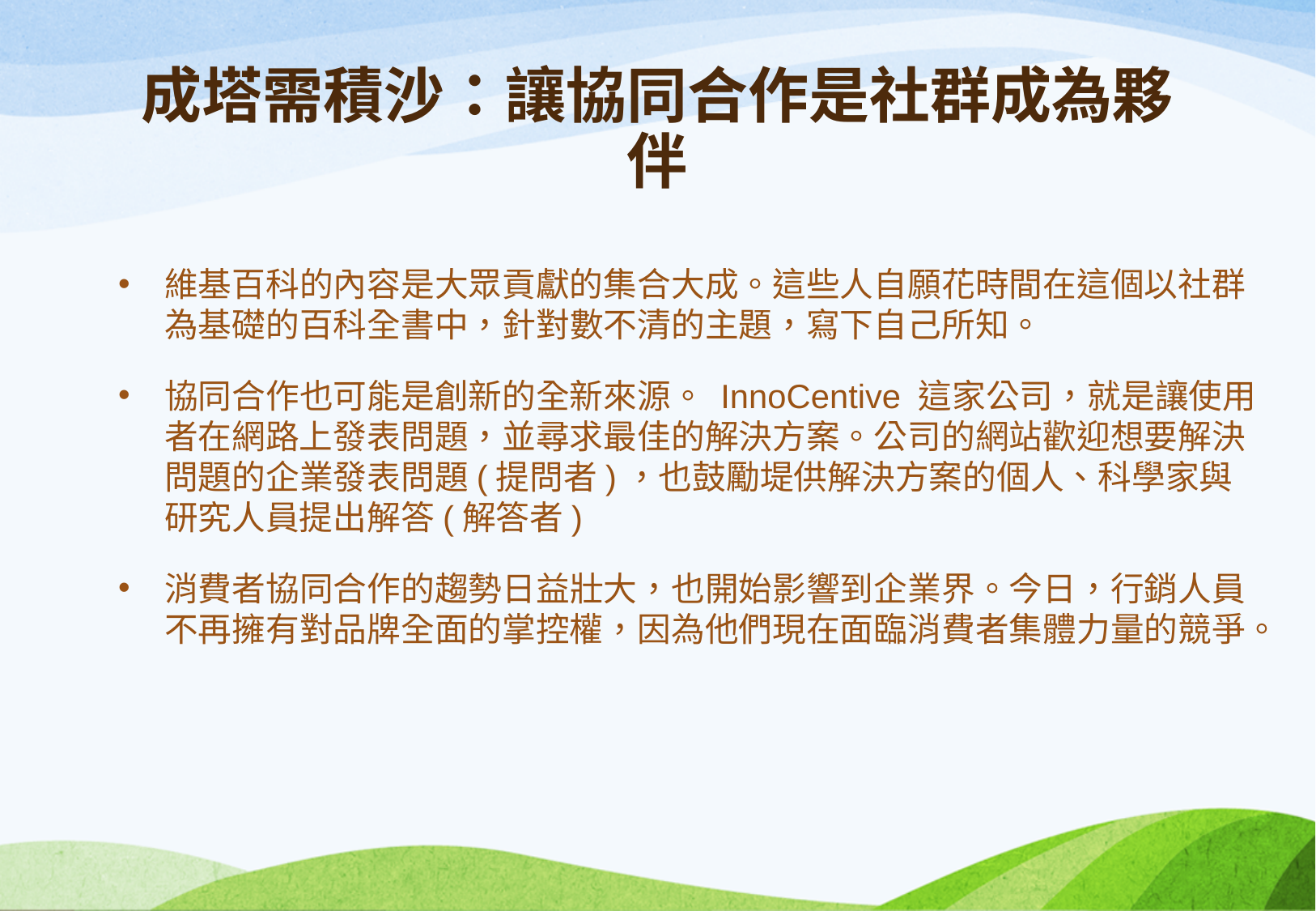

# 成塔需積沙：讓協同合作是社群成為夥伴

維基百科的內容是大眾貢獻的集合大成。這些人自願花時間在這個以社群為基礎的百科全書中，針對數不清的主題，寫下自己所知。
協同合作也可能是創新的全新來源。 InnoCentive 這家公司，就是讓使用者在網路上發表問題，並尋求最佳的解決方案。公司的網站歡迎想要解決問題的企業發表問題(提問者)，也鼓勵堤供解決方案的個人、科學家與研究人員提出解答(解答者)
消費者協同合作的趨勢日益壯大，也開始影響到企業界。今日，行銷人員不再擁有對品牌全面的掌控權，因為他們現在面臨消費者集體力量的競爭。